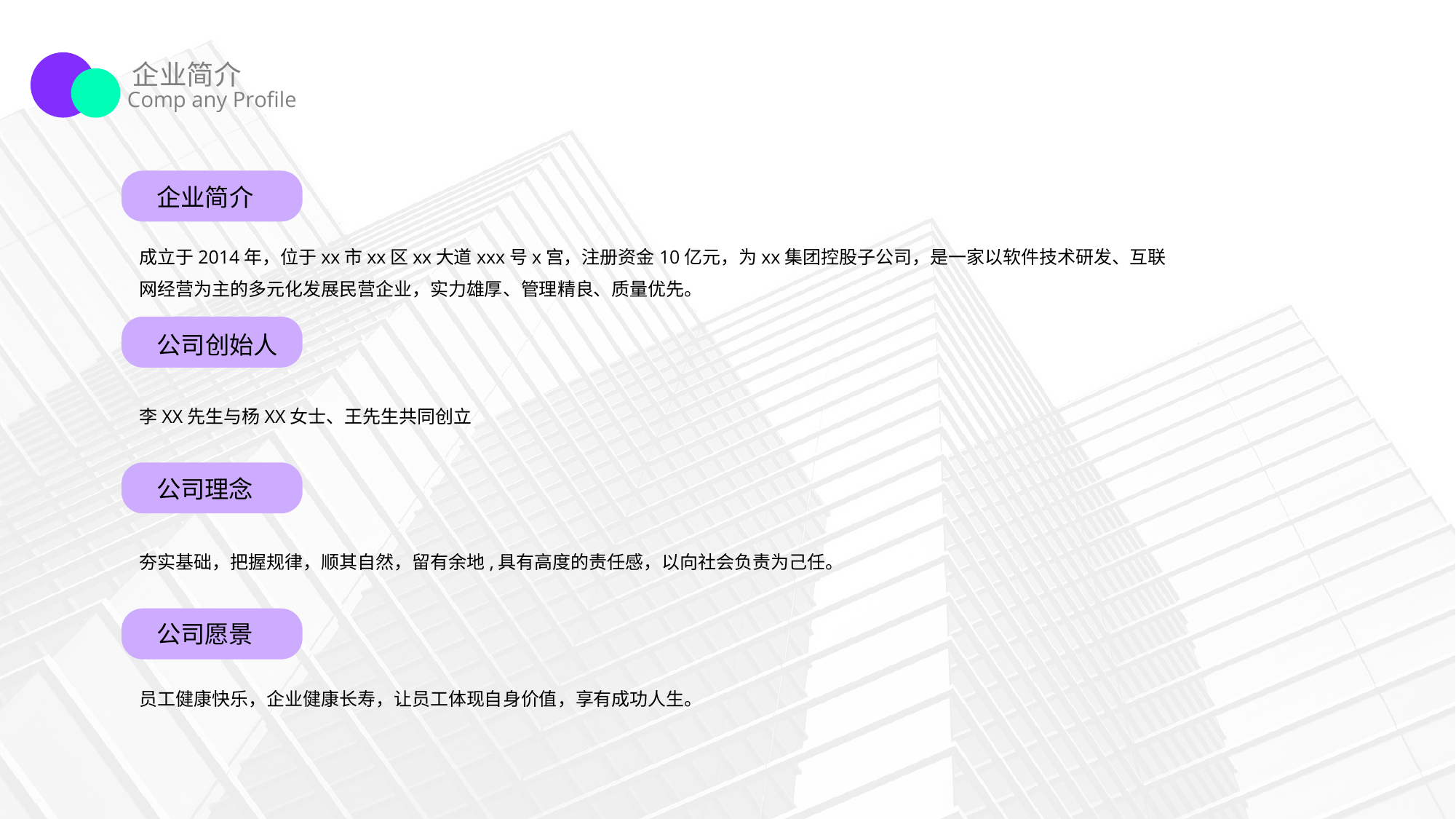

企业简介

Comp any Profile

企业简介
成立于2014年，位于xx市xx区xx大道xxx号x宫，注册资金10亿元，为xx集团控股子公司，是一家以软件技术研发、互联网经营为主的多元化发展民营企业，实力雄厚、管理精良、质量优先。

公司创始人
李XX先生与杨XX女士、王先生共同创立

公司理念
夯实基础，把握规律，顺其自然，留有余地,具有高度的责任感，以向社会负责为己任。

公司愿景
员工健康快乐，企业健康长寿，让员工体现自身价值，享有成功人生。